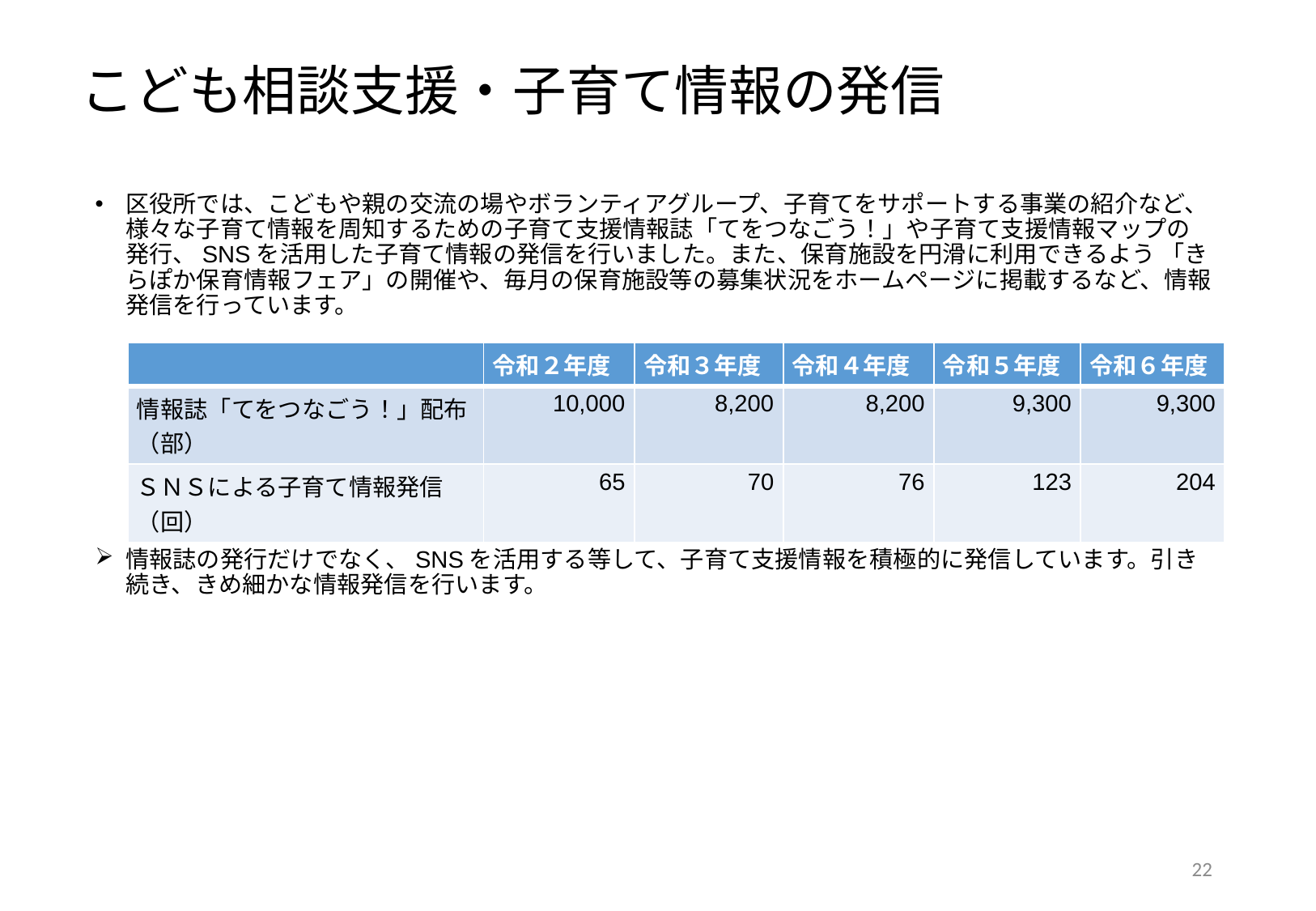

# こども相談支援・子育て情報の発信
区役所では、こどもや親の交流の場やボランティアグループ、子育てをサポートする事業の紹介など、様々な子育て情報を周知するための子育て支援情報誌「てをつなごう！」や子育て支援情報マップの発行、SNSを活用した子育て情報の発信を行いました。また、保育施設を円滑に利用できるよう 「きらぽか保育情報フェア」の開催や、毎月の保育施設等の募集状況をホームページに掲載するなど、情報発信を行っています。

情報誌の発行だけでなく、SNSを活用する等して、子育て支援情報を積極的に発信しています。引き続き、きめ細かな情報発信を行います。
|  | 令和２年度 | 令和３年度 | 令和４年度 | 令和５年度 | 令和６年度 |
| --- | --- | --- | --- | --- | --- |
| 情報誌「てをつなごう！」配布（部） | 10,000 | 8,200 | 8,200 | 9,300 | 9,300 |
| ＳＮＳによる子育て情報発信（回） | 65 | 70 | 76 | 123 | 204 |
22